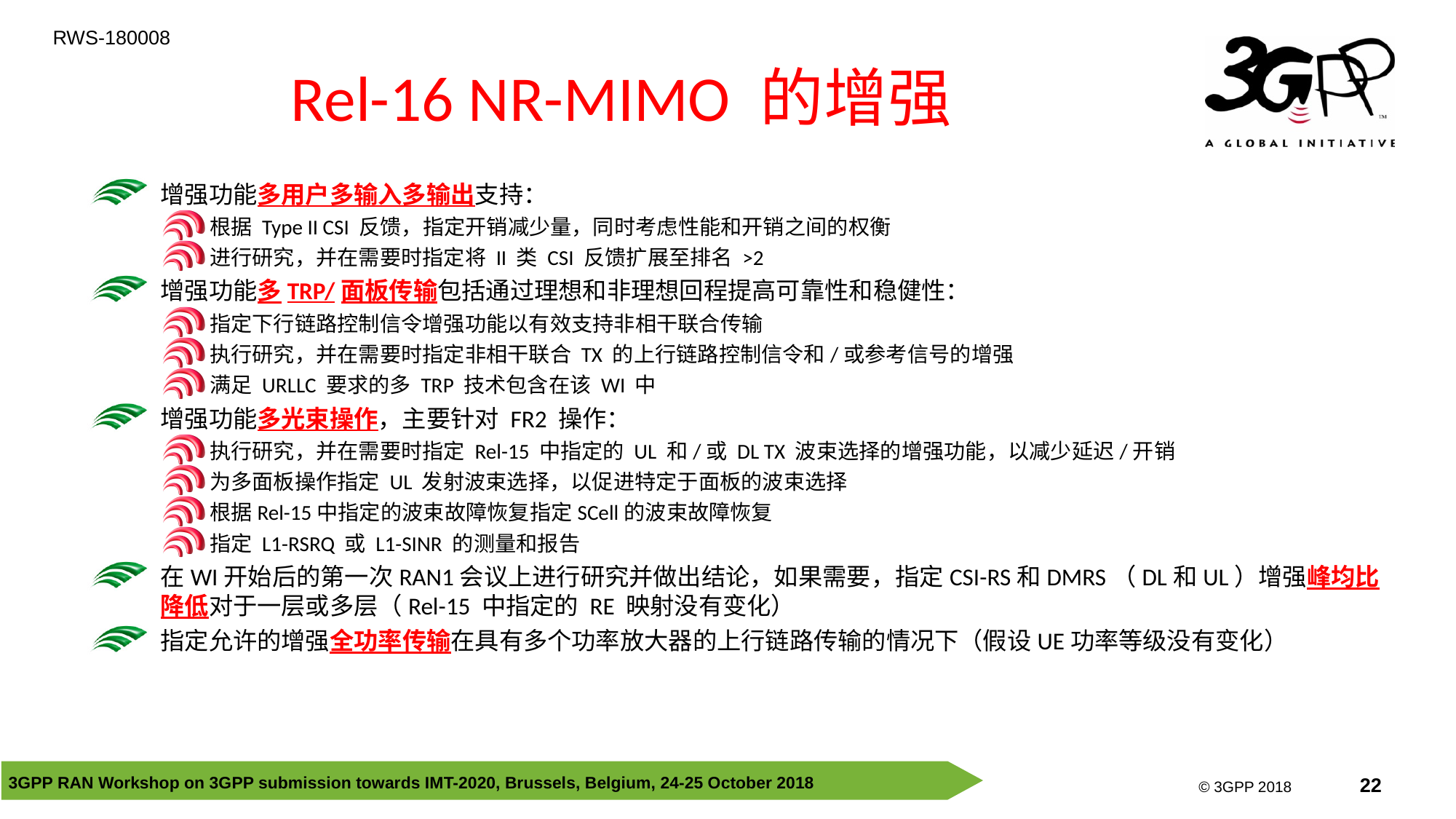

Rel-16 NR-MIMO 的增强
增强功能多用户多输入多输出支持：
根据 Type II CSI 反馈，指定开销减少量，同时考虑性能和开销之间的权衡
进行研究，并在需要时指定将 II 类 CSI 反馈扩展至排名 >2
增强功能多TRP/面板传输包括通过理想和非理想回程提高可靠性和稳健性：
指定下行链路控制信令增强功能以​​有效支持非相干联合传输
执行研究，并在需要时指定非相干联合 TX 的上行链路控制信令和/或参考信号的增强
满足 URLLC 要求的多 TRP 技术包含在该 WI 中
增强功能多光束操作，主要针对 FR2 操作：
执行研究，并在需要时指定 Rel-15 中指定的 UL 和/或 DL TX 波束选择的增强功能，以减少延迟/开销
为多面板操作指定 UL 发射波束选择，以促进特定于面板的波束选择
根据Rel-15中指定的波束故障恢复指定SCell的波束故障恢复
指定 L1-RSRQ 或 L1-SINR 的测量和报告
在WI开始后的第一次RAN1会议上进行研究并做出结论，如果需要，指定CSI-RS和DMRS（DL和UL）增强峰均比降低对于一层或多层（Rel-15 中指定的 RE 映射没有变化）
指定允许的增强全功率传输在具有多个功率放大器的上行链路传输的情况下（假设UE功率等级没有变化）